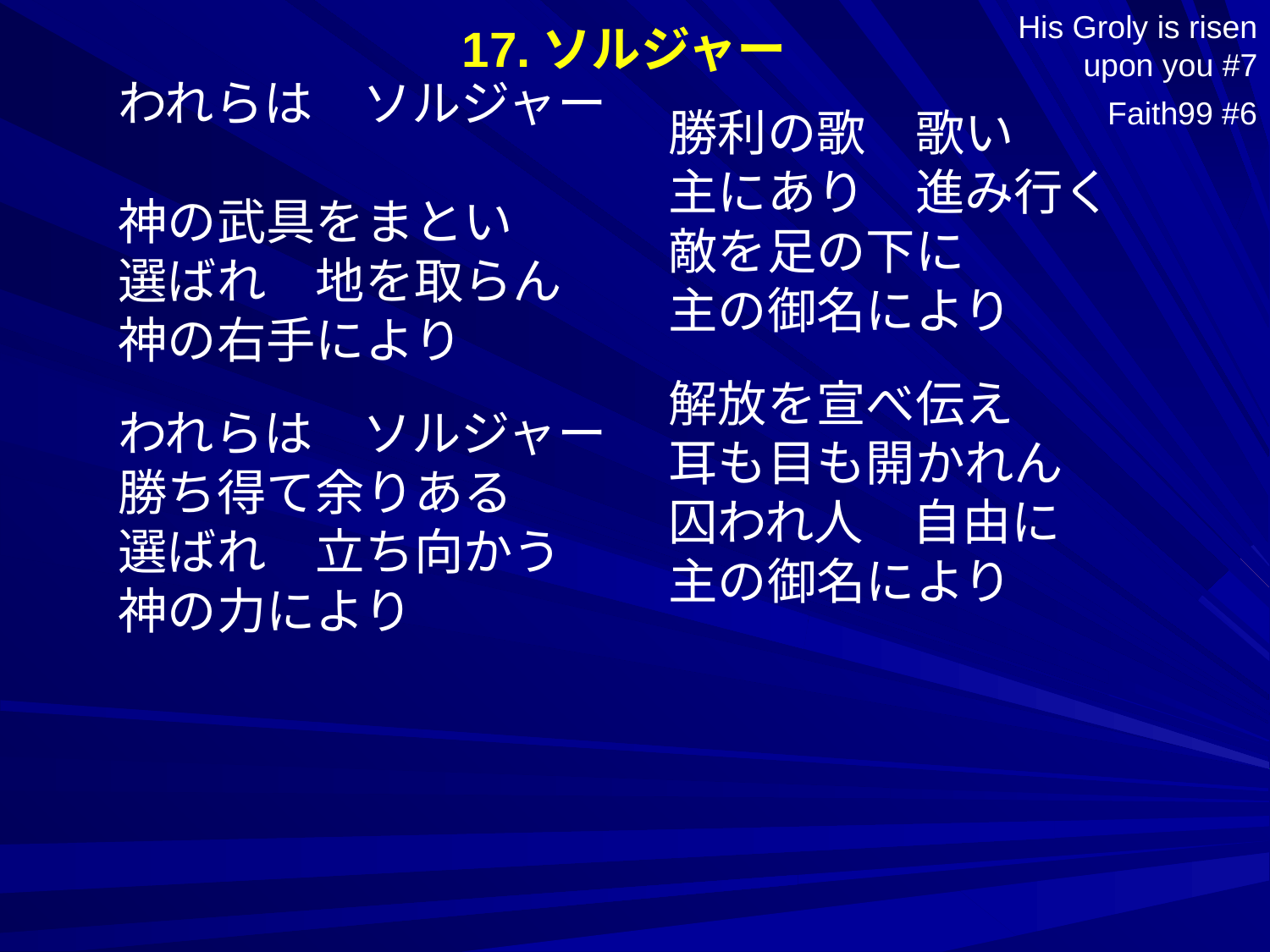

17.ソルジャー
His Groly is risen upon you #7
Faith99 #6
われらは　ソルジャー
神の武具をまとい
選ばれ　地を取らん
神の右手により

われらは　ソルジャー
勝ち得て余りある
選ばれ　立ち向かう
神の力により
勝利の歌　歌い
主にあり　進み行く
敵を足の下に
主の御名により

解放を宣べ伝え
耳も目も開かれん
囚われ人　自由に
主の御名により